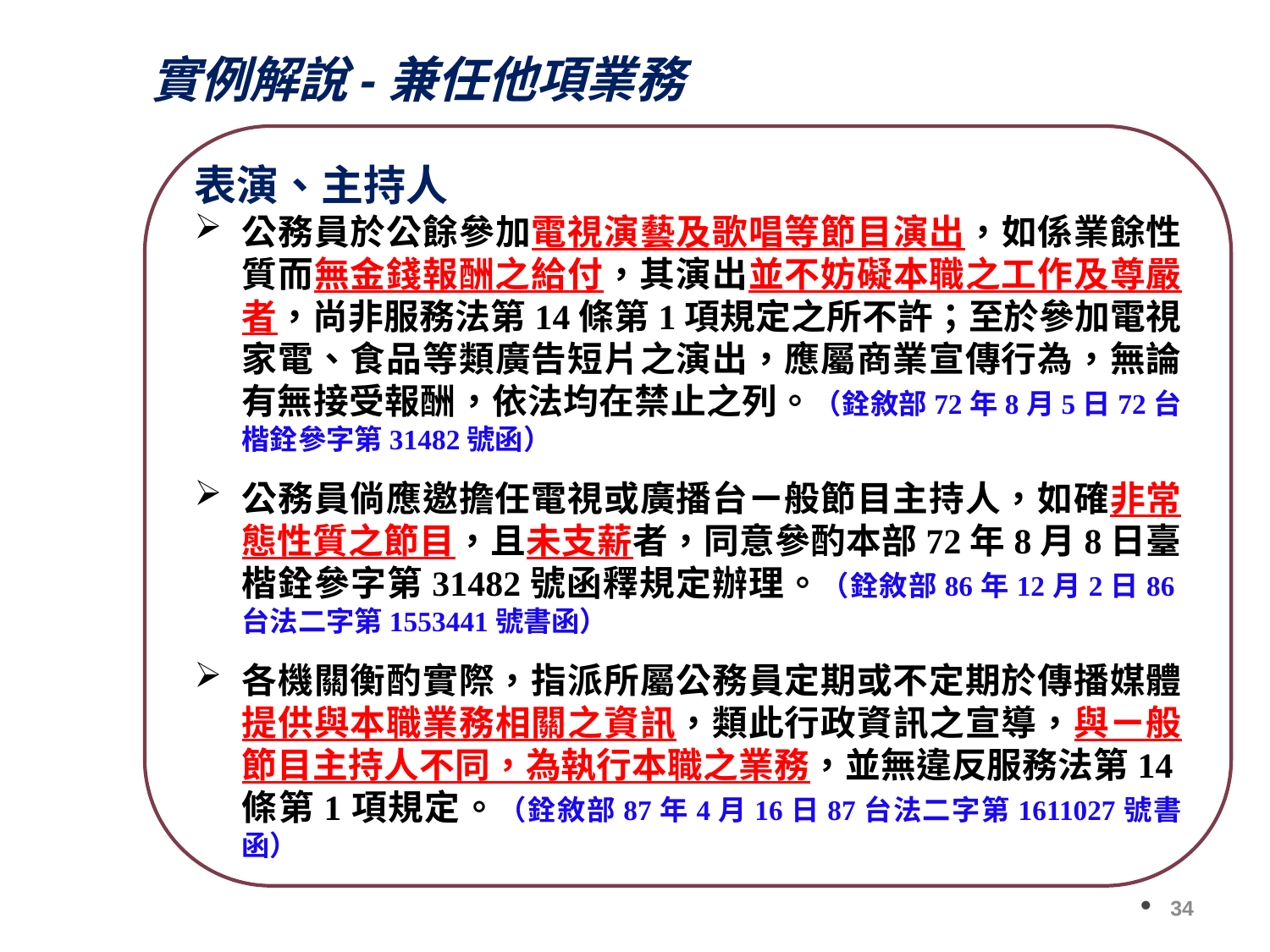

實例解說-兼任他項業務

表演、主持人
公務員於公餘參加電視演藝及歌唱等節目演出，如係業餘性質而無金錢報酬之給付，其演出並不妨礙本職之工作及尊嚴者，尚非服務法第14條第1項規定之所不許；至於參加電視家電、食品等類廣告短片之演出，應屬商業宣傳行為，無論有無接受報酬，依法均在禁止之列。（銓敘部72年8月5日72台楷銓參字第31482號函）
公務員倘應邀擔任電視或廣播台ㄧ般節目主持人，如確非常態性質之節目，且未支薪者，同意參酌本部72年8月8日臺楷銓參字第31482號函釋規定辦理。（銓敘部86年12月2日86台法二字第1553441號書函）
各機關衡酌實際，指派所屬公務員定期或不定期於傳播媒體提供與本職業務相關之資訊，類此行政資訊之宣導，與ㄧ般節目主持人不同，為執行本職之業務，並無違反服務法第14條第1項規定。（銓敘部87年4月16日87台法二字第1611027號書函）

34